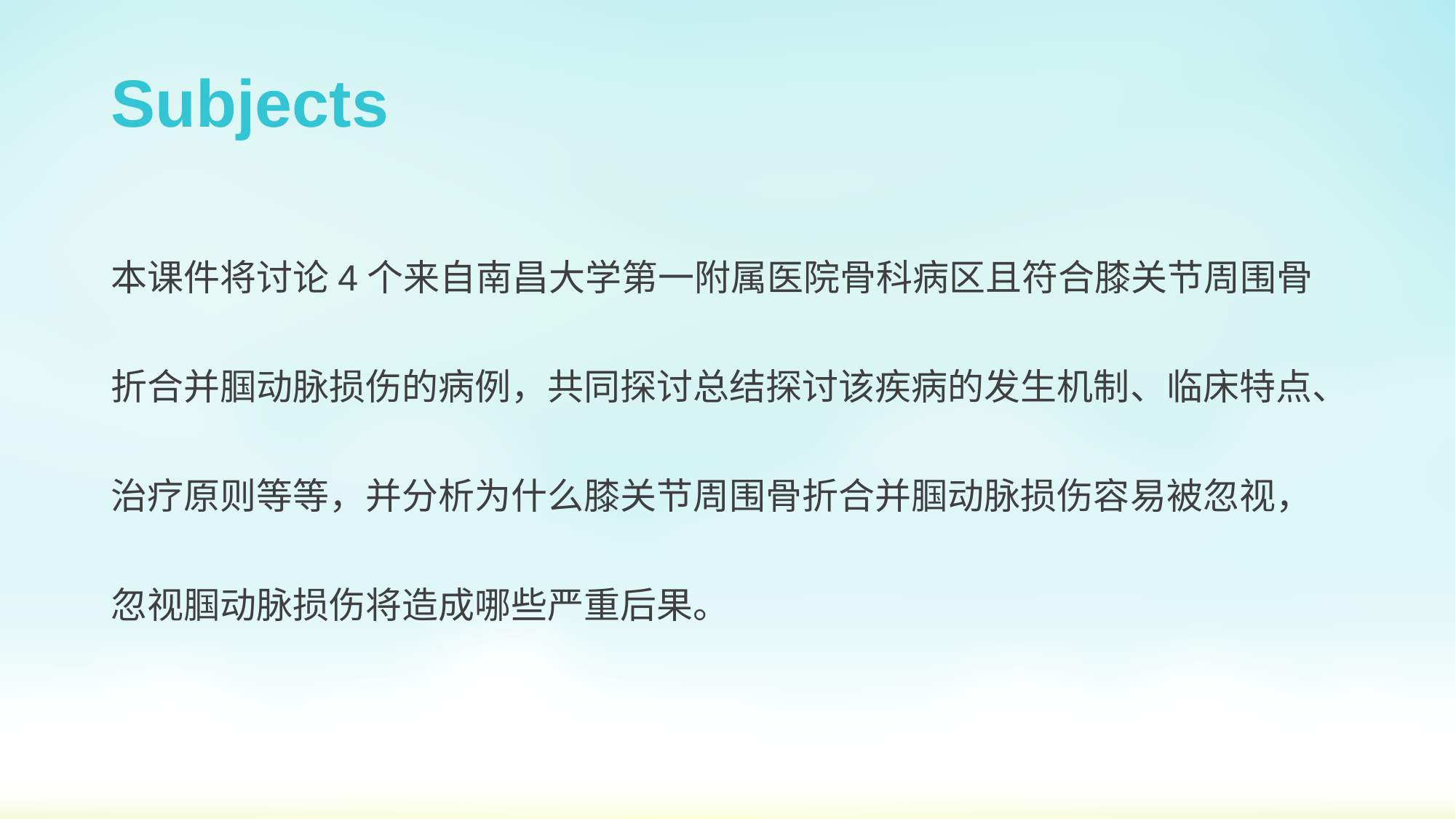

# Subjects
本课件将讨论4个来自南昌大学第一附属医院骨科病区且符合膝关节周围骨折合并腘动脉损伤的病例，共同探讨总结探讨该疾病的发生机制、临床特点、治疗原则等等，并分析为什么膝关节周围骨折合并腘动脉损伤容易被忽视，忽视腘动脉损伤将造成哪些严重后果。